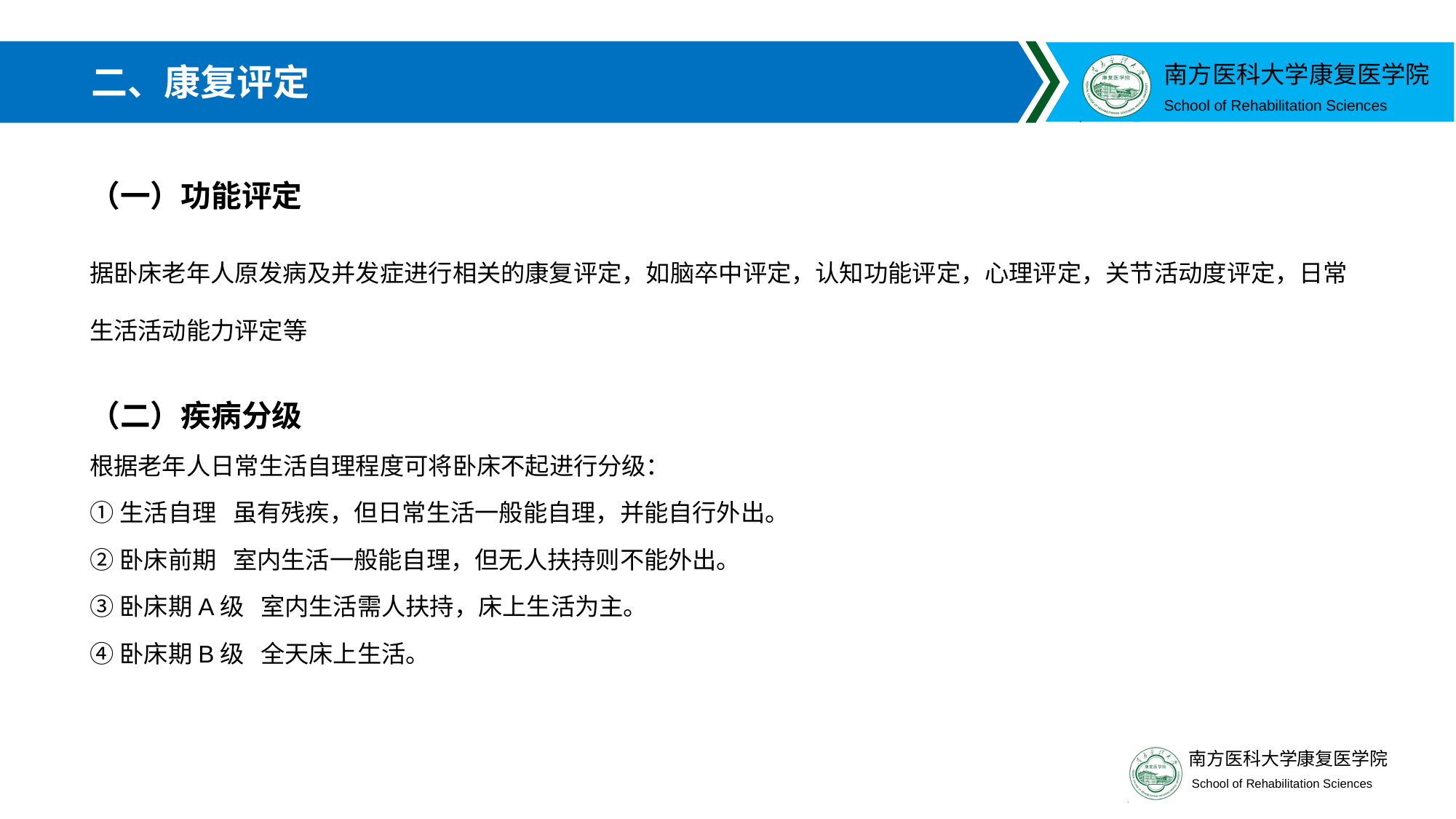

# 二、康复评定
（一）功能评定
据卧床老年人原发病及并发症进行相关的康复评定，如脑卒中评定，认知功能评定，心理评定，关节活动度评定，日常生活活动能力评定等
（二）疾病分级
根据老年人日常生活自理程度可将卧床不起进行分级：
①生活自理   虽有残疾，但日常生活一般能自理，并能自行外出。
②卧床前期   室内生活一般能自理，但无人扶持则不能外出。
③卧床期A级   室内生活需人扶持，床上生活为主。
④卧床期B级   全天床上生活。